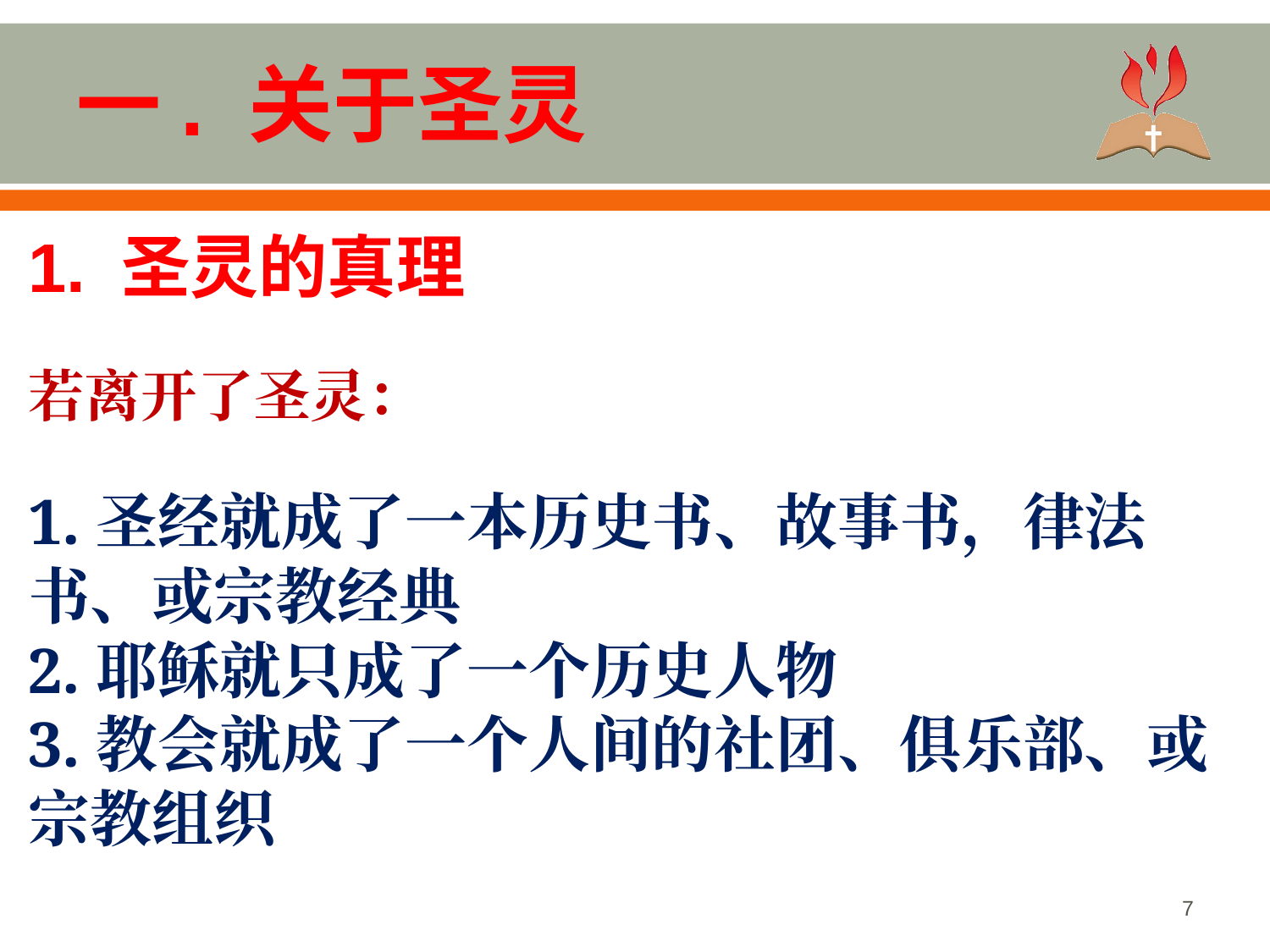

一. 关于圣灵
1. 圣灵的真理

若离开了圣灵：

1.圣经就成了一本历史书、故事书，律法书、或宗教经典
2.耶稣就只成了一个历史人物
3.教会就成了一个人间的社团、俱乐部、或宗教组织

7